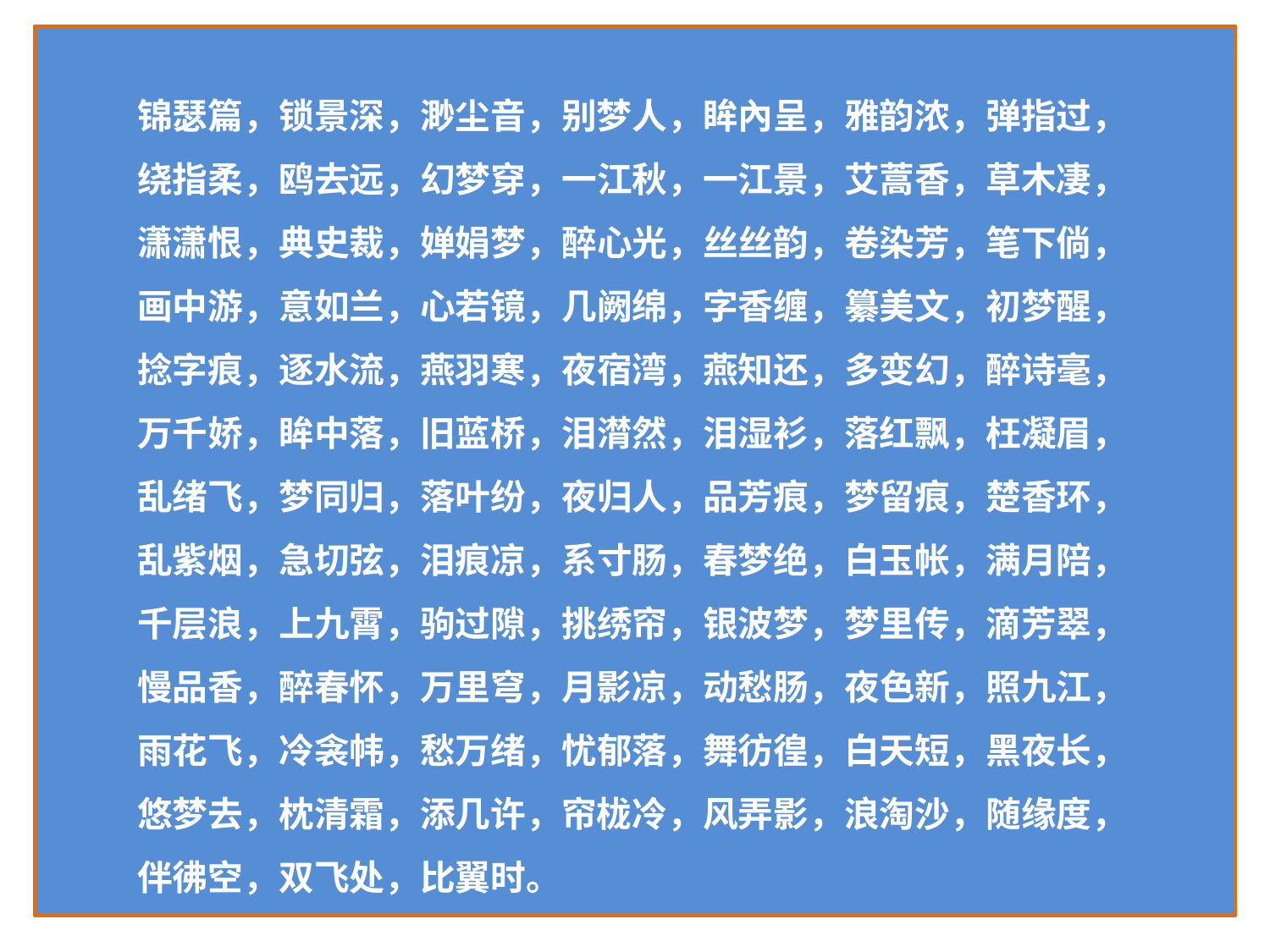

锦瑟篇，锁景深，渺尘音，别梦人，眸內呈，雅韵浓，弹指过，绕指柔，鸥去远，幻梦穿，一江秋，一江景，艾蒿香，草木凄，潇潇恨，典史裁，婵娟梦，醉心光，丝丝韵，卷染芳，笔下倘，画中游，意如兰，心若镜，几阙绵，字香缠，纂美文，初梦醒，捻字痕，逐水流，燕羽寒，夜宿湾，燕知还，多变幻，醉诗毫，万千娇，眸中落，旧蓝桥，泪潸然，泪湿衫，落红飘，枉凝眉，乱绪飞，梦同归，落叶纷，夜归人，品芳痕，梦留痕，楚香环，乱紫烟，急切弦，泪痕凉，系寸肠，春梦绝，白玉帐，满月陪，千层浪，上九霄，驹过隙，挑绣帘，银波梦，梦里传，滴芳翠，慢品香，醉春怀，万里穹，月影凉，动愁肠，夜色新，照九江，雨花飞，冷衾帏，愁万绪，忧郁落，舞彷徨，白天短，黑夜长，悠梦去，枕清霜，添几许，帘栊冷，风弄影，浪淘沙，随缘度，伴彿空，双飞处，比翼时。